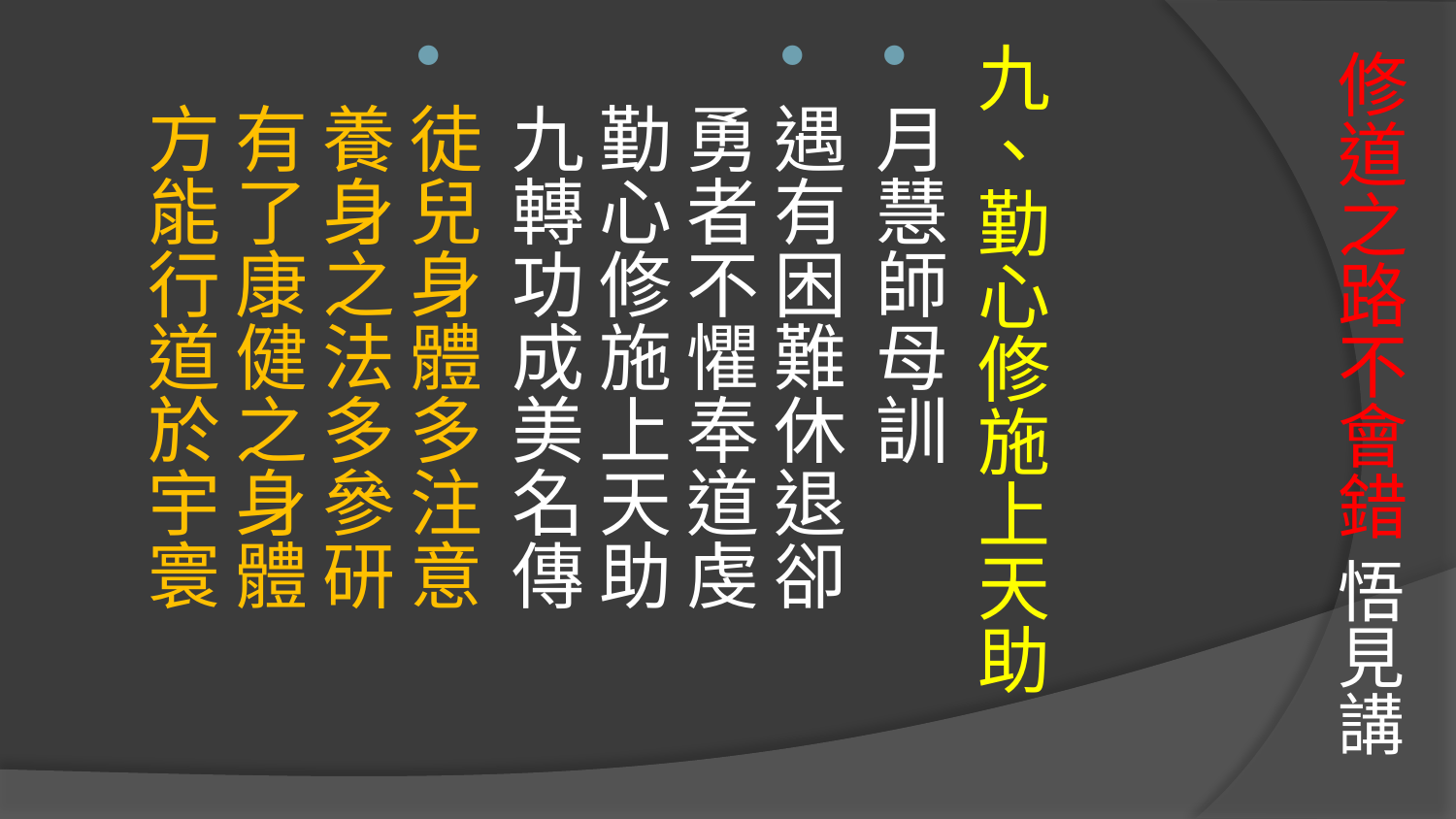

# 修道之路不會錯 悟見講
九、勤心修施上天助
月慧師母訓
遇有困難休退卻　　勇者不懼奉道虔
勤心修施上天助　　九轉功成美名傳
徒兒身體多注意　　養身之法多參研
有了康健之身體　　方能行道於宇寰